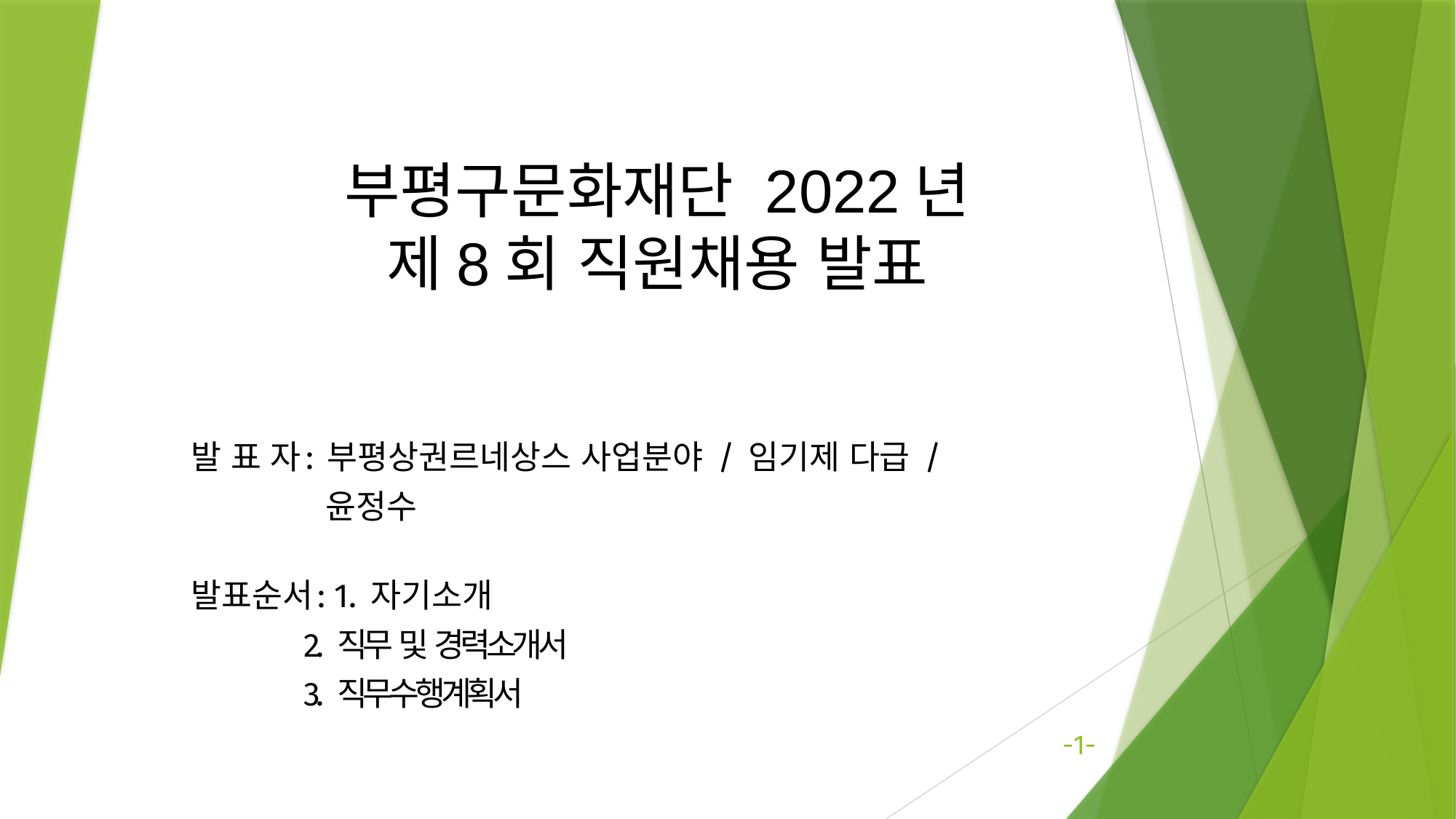

# 부평구문화재단 2022년 제8회 직원채용 발표
발 표 자: 부평상권르네상스 사업분야 / 임기제 다급 /
              윤정수
발표순서: 1. 자기소개
                          2.  직무  및  경력소개서
                          3.  직무수행계획서

-1-